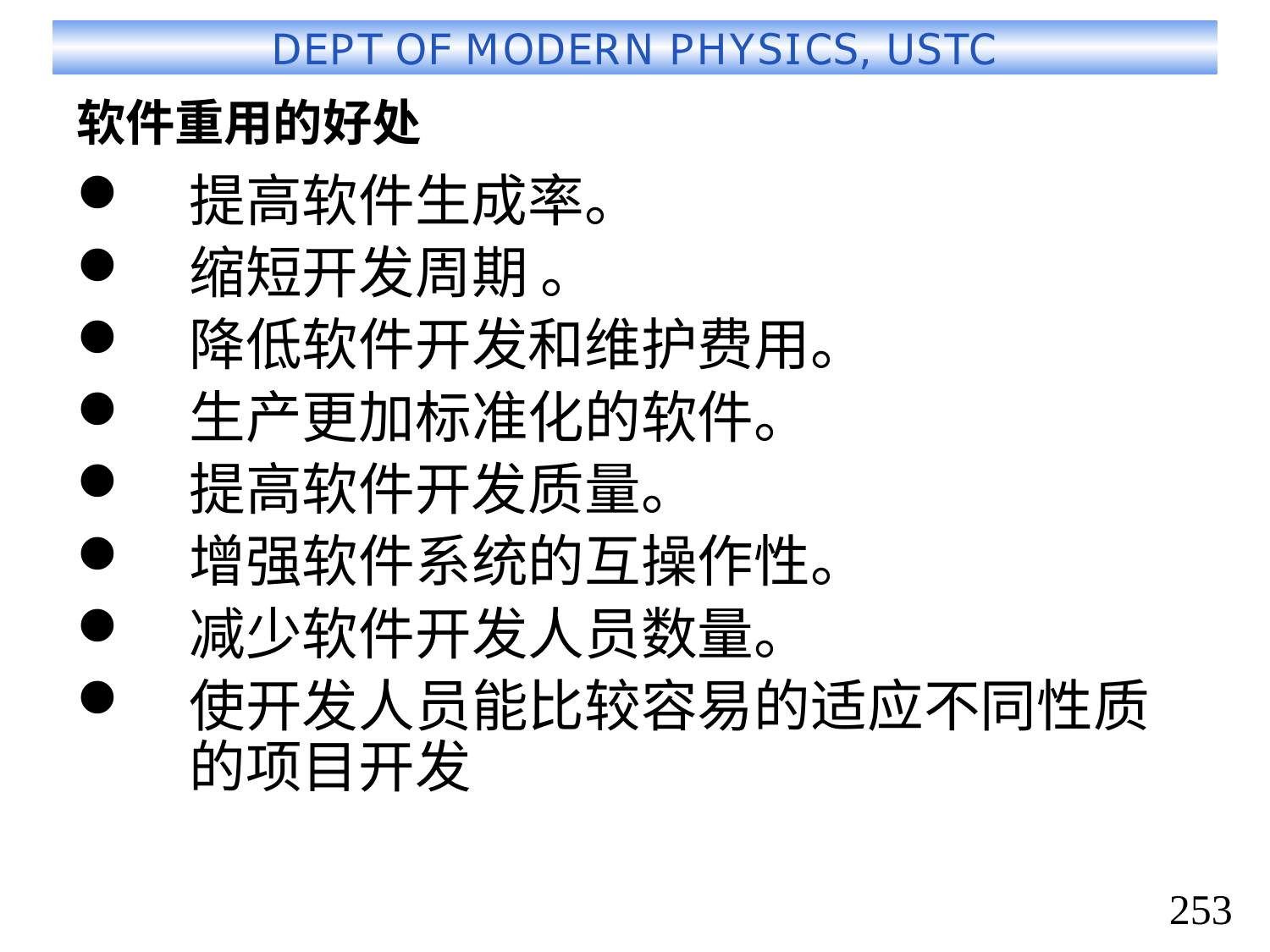

# 软件重用的好处
提高软件生成率。
缩短开发周期 。
降低软件开发和维护费用。
生产更加标准化的软件。
提高软件开发质量。
增强软件系统的互操作性。
减少软件开发人员数量。
使开发人员能比较容易的适应不同性质的项目开发